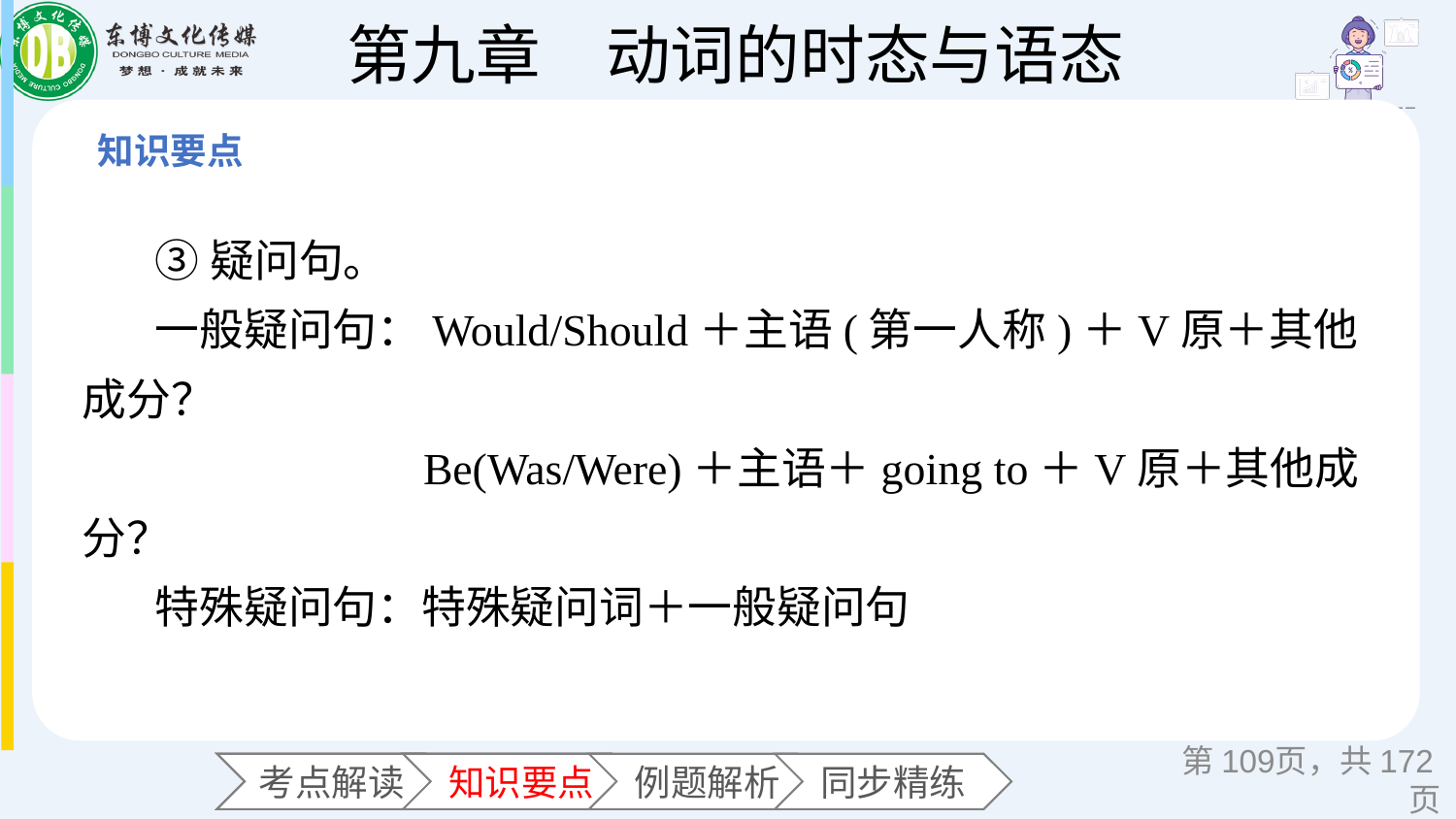

③疑问句。
一般疑问句：Would/Should＋主语(第一人称)＋V原＋其他成分？
                        Be(Was/Were)＋主语＋going to＋V原＋其他成分？
特殊疑问句：特殊疑问词＋一般疑问句
第109页，共172页